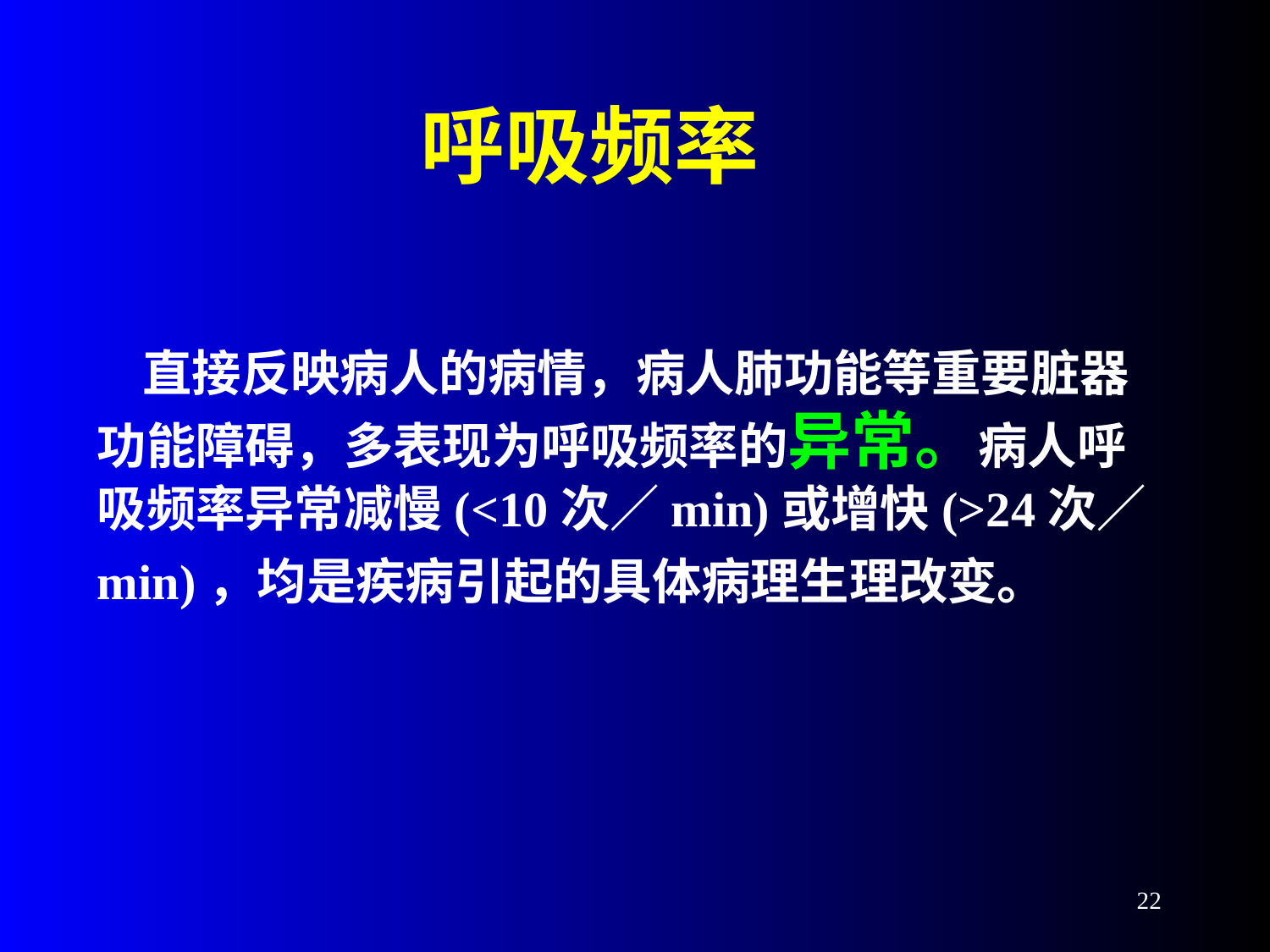

呼吸频率
   直接反映病人的病情，病人肺功能等重要脏器功能障碍，多表现为呼吸频率的异常。病人呼吸频率异常减慢(<10次／min)或增快(>24次／min)，均是疾病引起的具体病理生理改变。

22